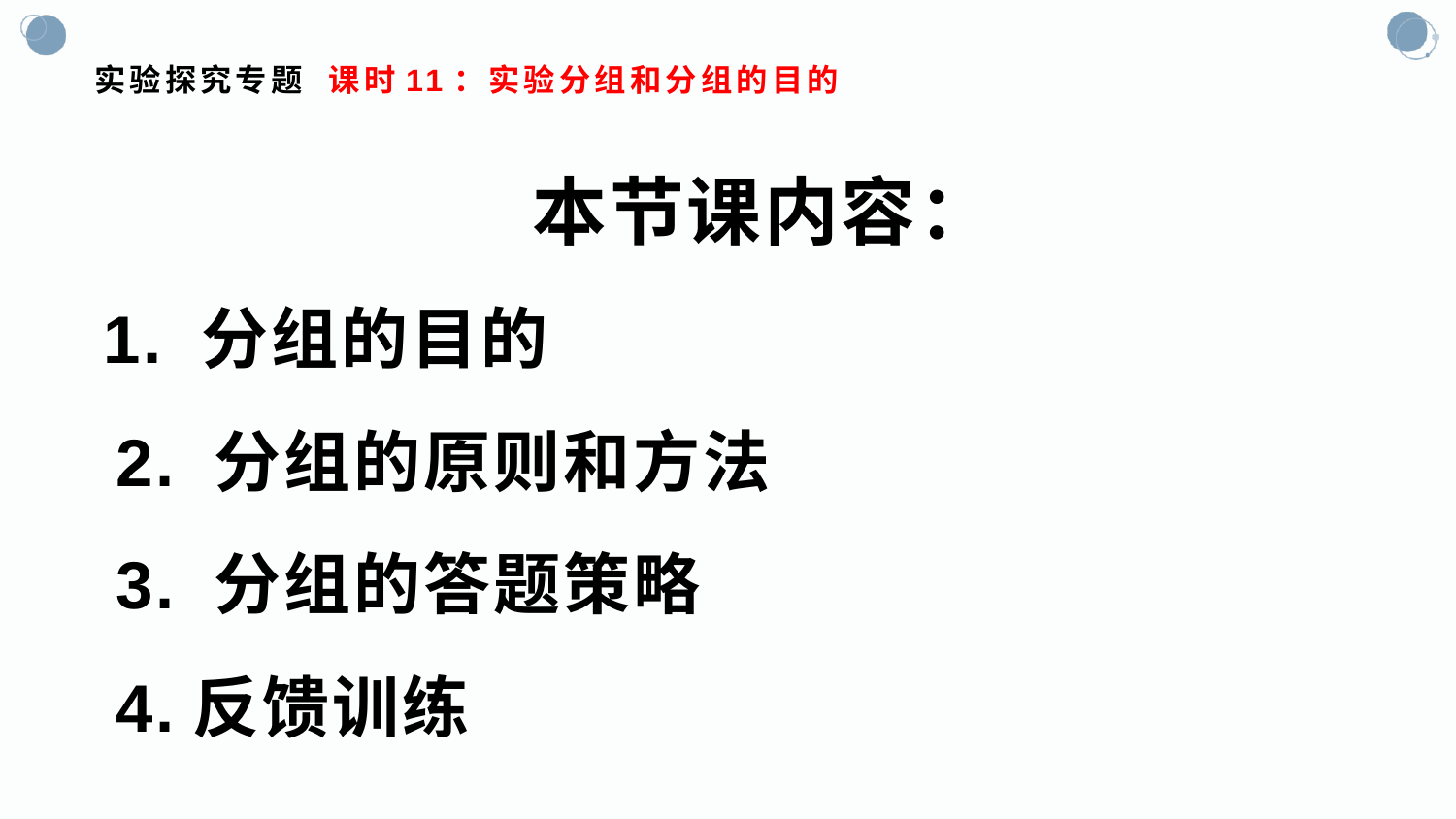

# 实验探究专题  课时11：实验分组和分组的目的
  本节课内容：
 1. 分组的目的
 2. 分组的原则和方法
 3. 分组的答题策略
 4.反馈训练